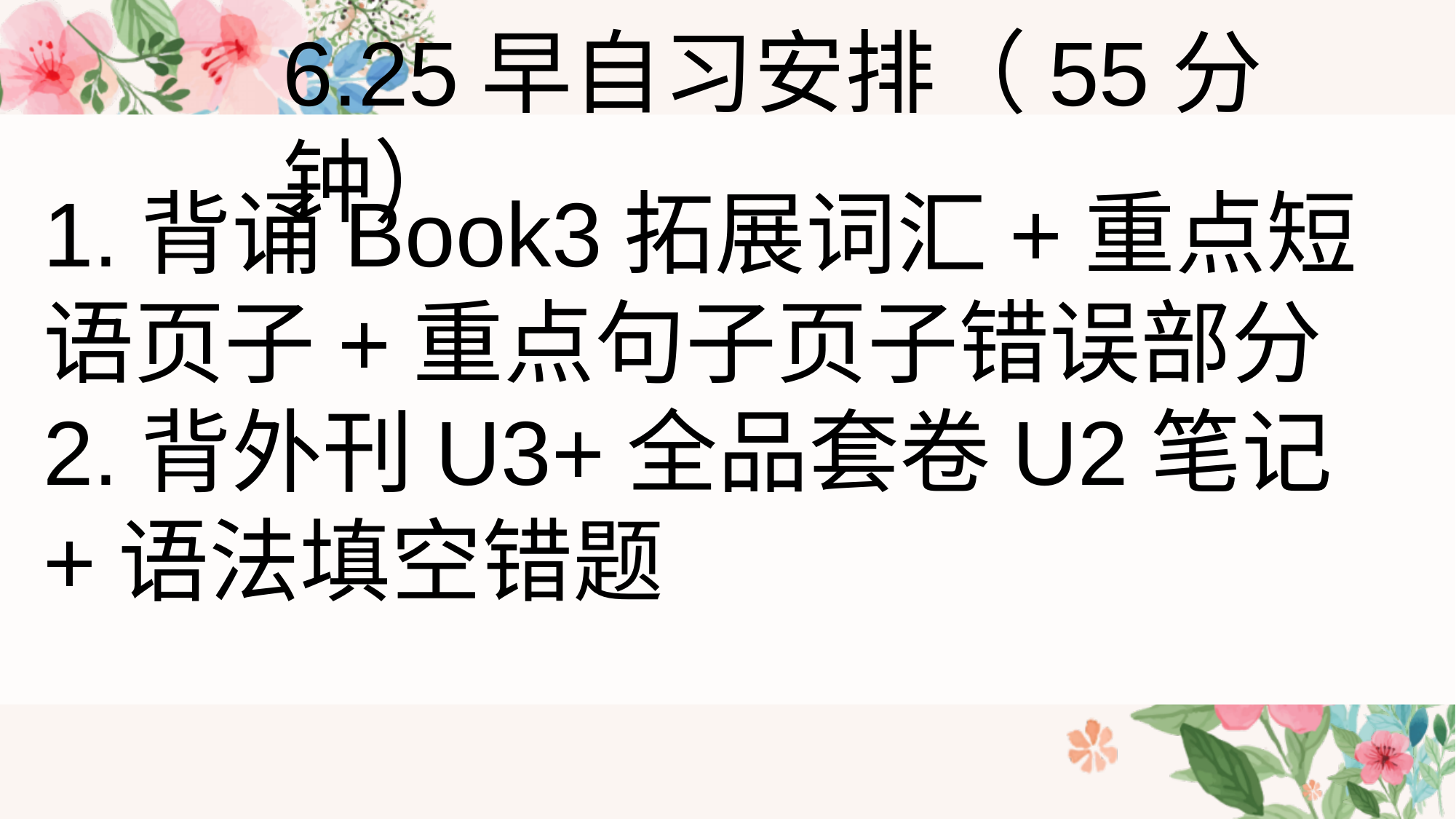

6.25早自习安排（55分钟）
1.背诵Book3拓展词汇+重点短语页子+重点句子页子错误部分
2.背外刊U3+全品套卷U2笔记+语法填空错题